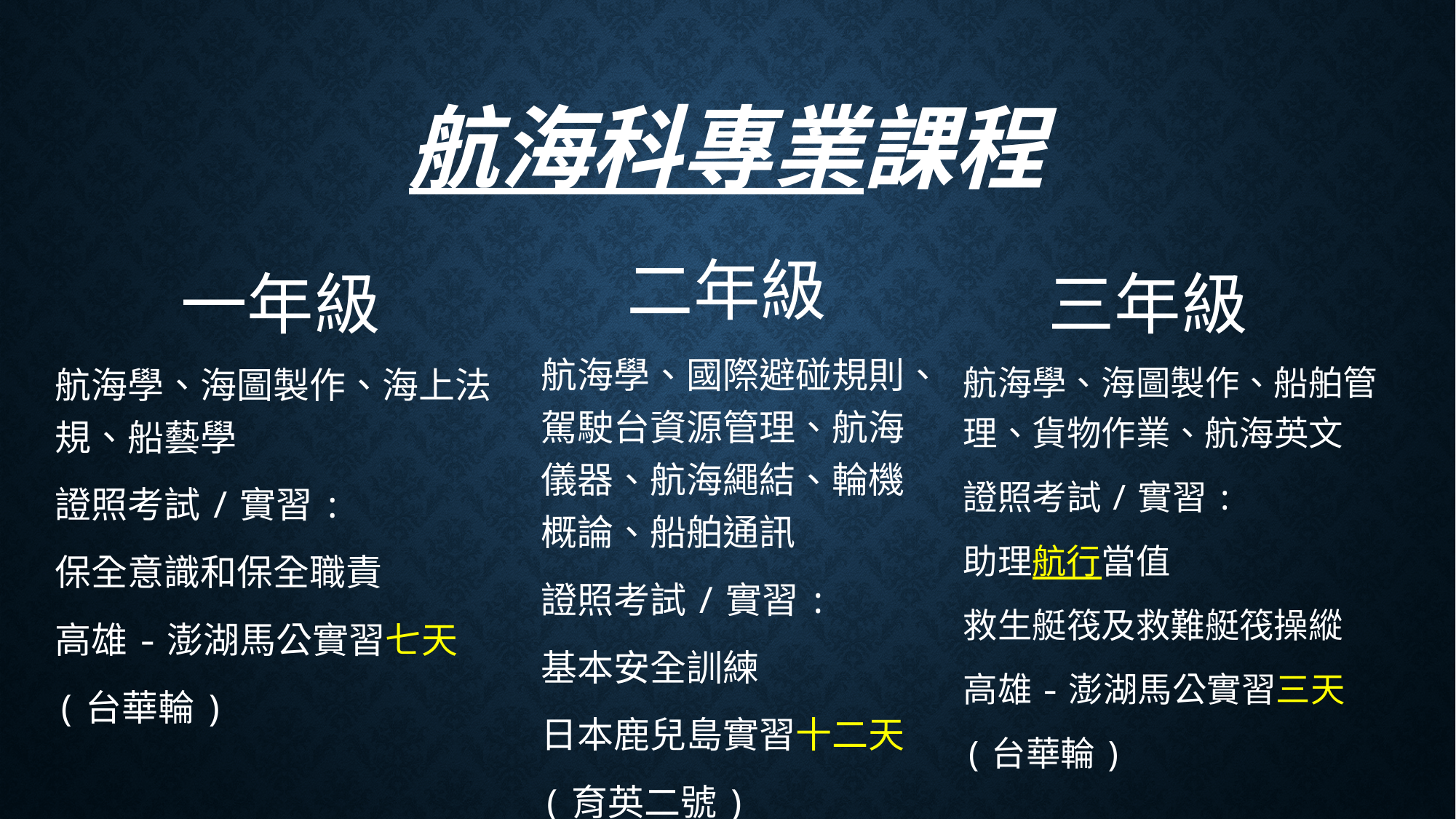

# 航海科專業課程
二年級
一年級
三年級
航海學、國際避碰規則、駕駛台資源管理、航海儀器、航海繩結、輪機概論、船舶通訊
證照考試/實習:
基本安全訓練
日本鹿兒島實習十二天
(育英二號)
航海學、海圖製作、海上法規、船藝學
證照考試/實習:
保全意識和保全職責
高雄-澎湖馬公實習七天
(台華輪)

航海學、海圖製作、船舶管理、貨物作業、航海英文
證照考試/實習:
助理航行當值
救生艇筏及救難艇筏操縱
高雄-澎湖馬公實習三天
(台華輪)